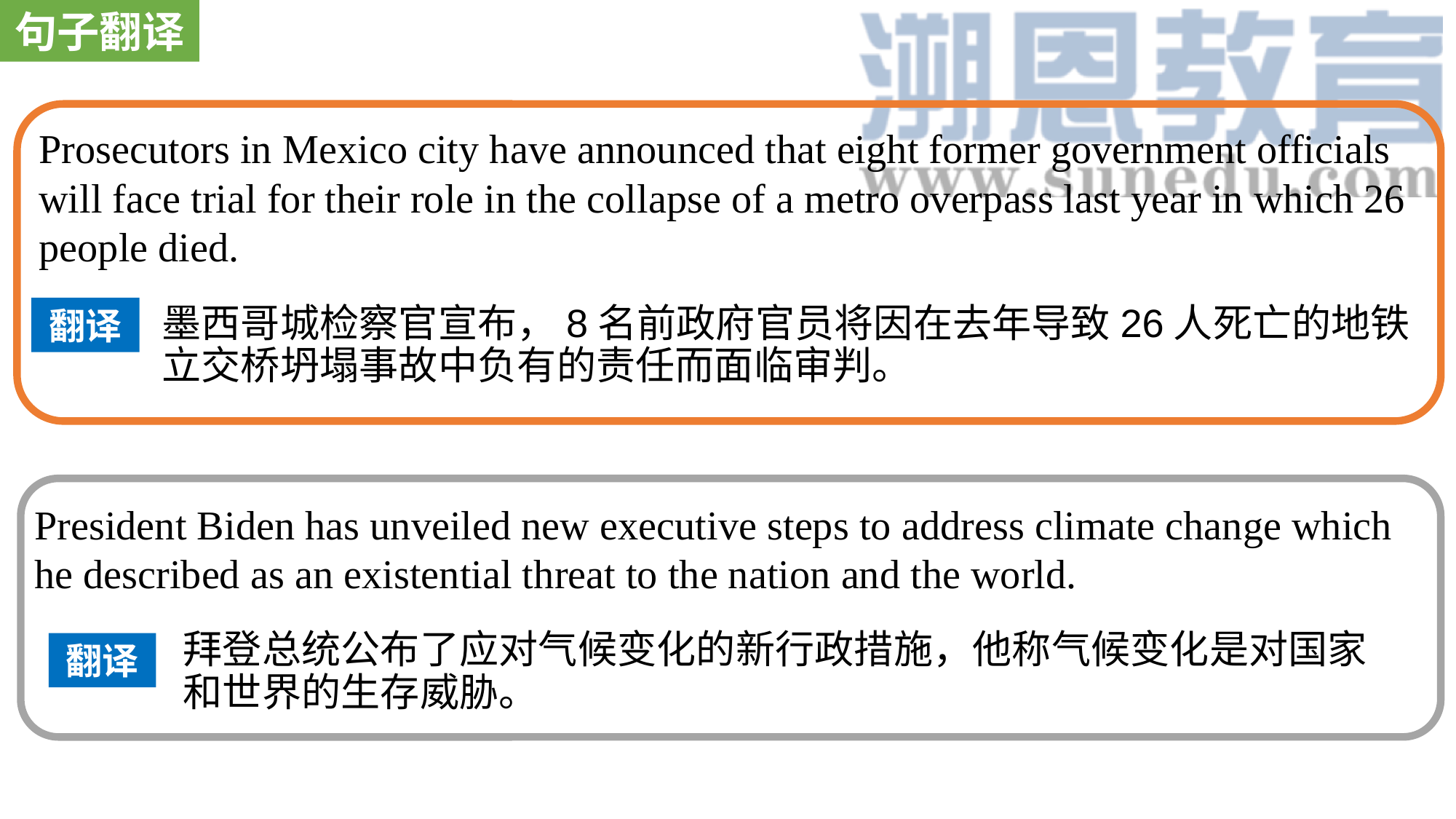

句子翻译

Prosecutors in Mexico city have announced that eight former government officials will face trial for their role in the collapse of a metro overpass last year in which 26 people died.
翻译
墨西哥城检察官宣布，8名前政府官员将因在去年导致26人死亡的地铁立交桥坍塌事故中负有的责任而面临审判。

President Biden has unveiled new executive steps to address climate change which he described as an existential threat to the nation and the world.
拜登总统公布了应对气候变化的新行政措施，他称气候变化是对国家和世界的生存威胁。
翻译